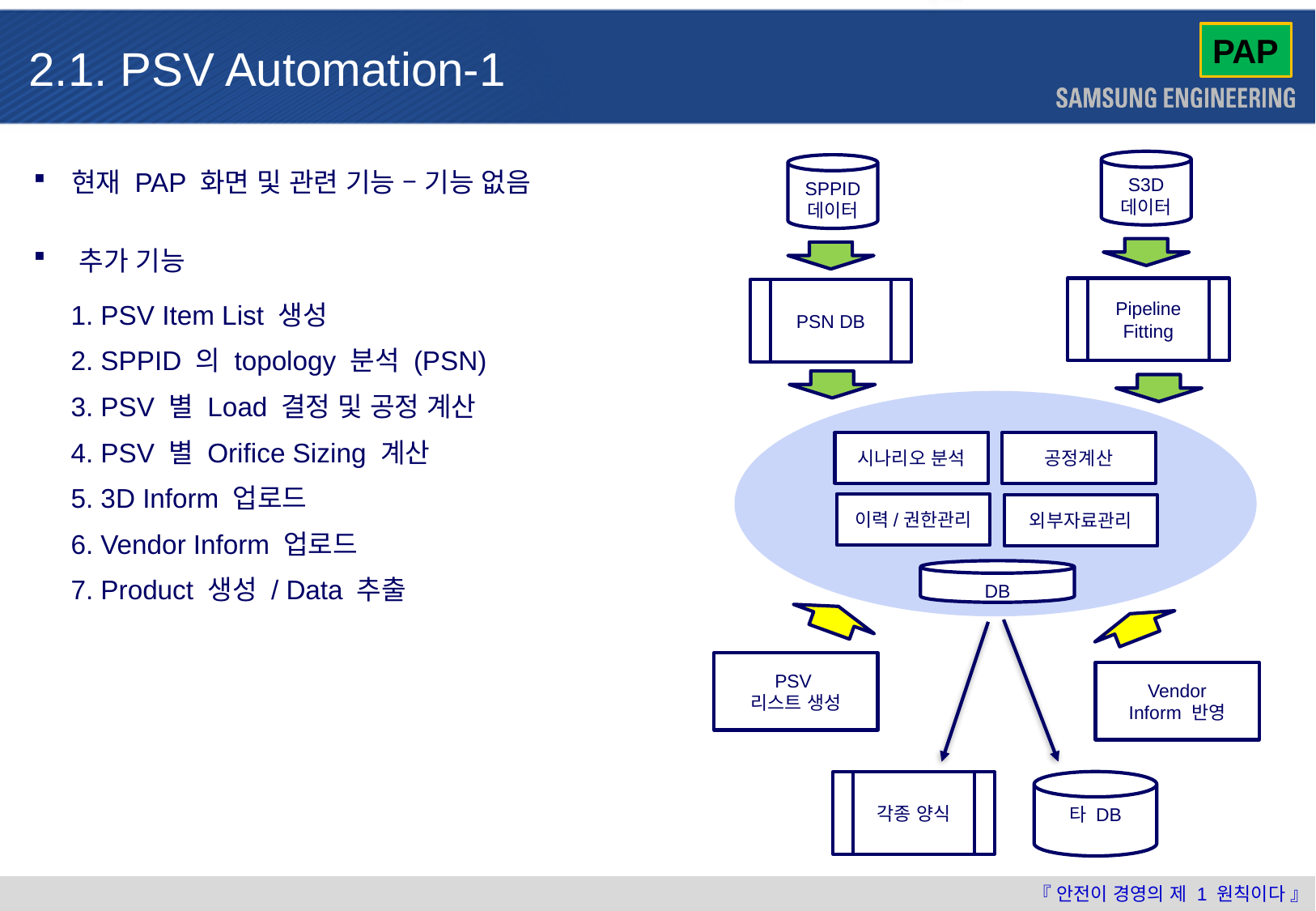

PAP
2.1. PSV Automation-1
S3D
데이터
SPPID
데이터
현재 PAP 화면 및 관련 기능 – 기능 없음

추가 기능

Pipeline
Fitting
PSN DB
     1. PSV Item List 생성
     2. SPPID 의 topology 분석 (PSN)
     3. PSV 별 Load 결정 및 공정 계산
     4. PSV 별 Orifice Sizing 계산
     5. 3D Inform 업로드
     6. Vendor Inform 업로드
     7. Product 생성 / Data 추출

시나리오 분석
공정계산
이력/권한관리
외부자료관리
DB

PSV
리스트 생성
Vendor
Inform 반영
각종 양식
타 DB